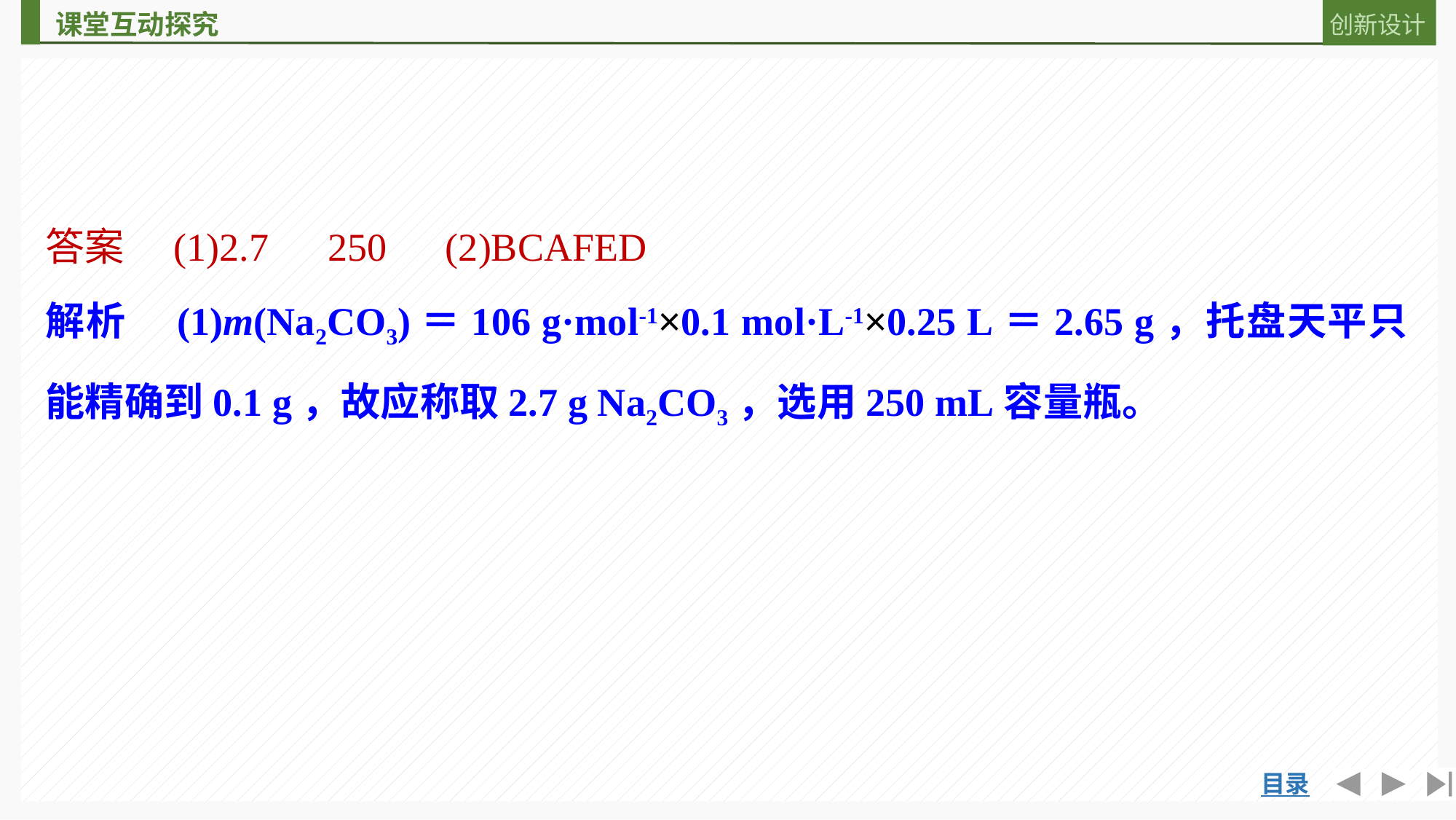

答案　(1)2.7　250　(2)BCAFED
解析　(1)m(Na2CO3)＝106 g·mol-1×0.1 mol·L-1×0.25 L＝2.65 g，托盘天平只能精确到0.1 g，故应称取2.7 g Na2CO3，选用250 mL容量瓶。